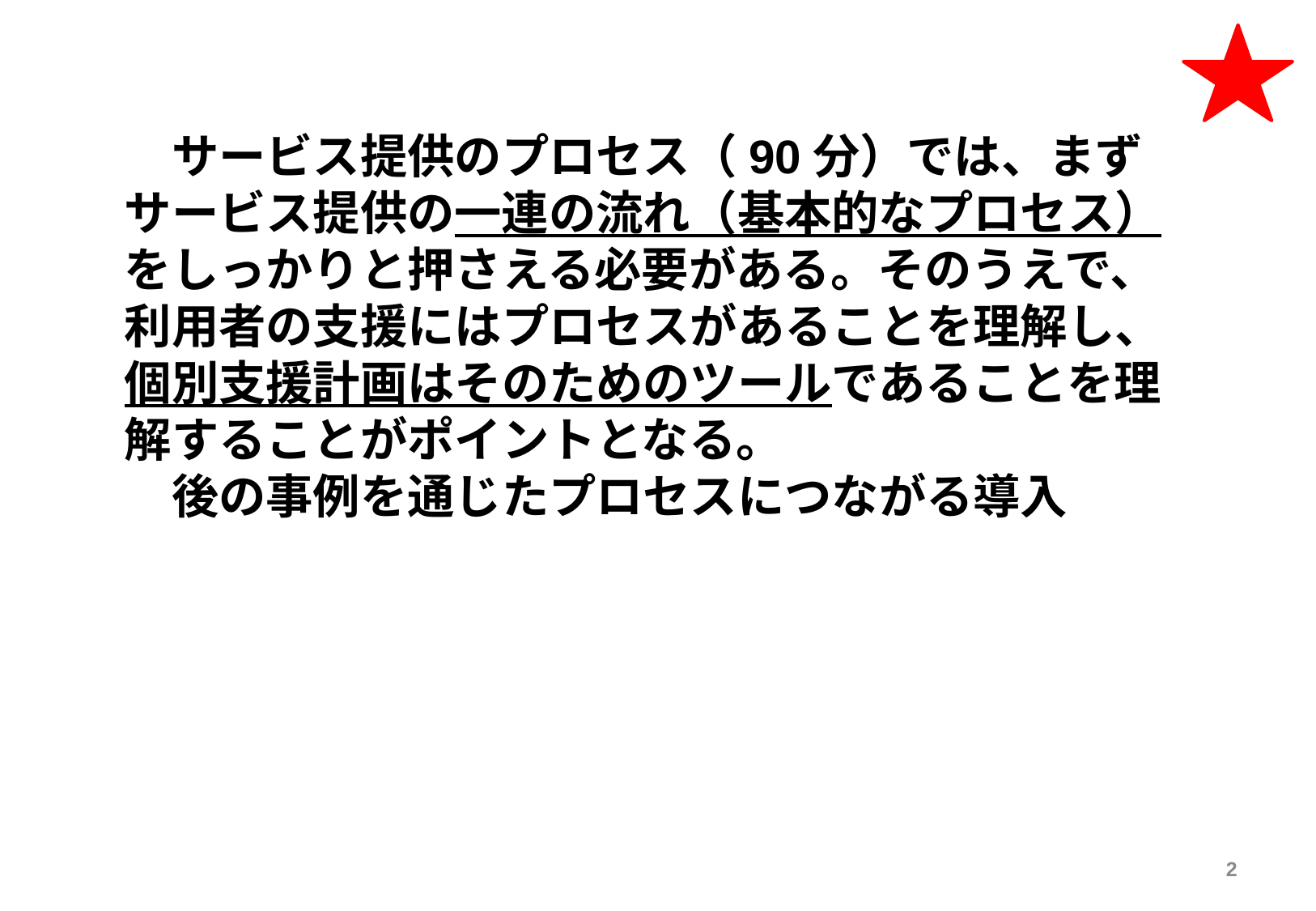

サービス提供のプロセス（90分）では、まずサービス提供の一連の流れ（基本的なプロセス）をしっかりと押さえる必要がある。そのうえで、利用者の支援にはプロセスがあることを理解し、個別支援計画はそのためのツールであることを理解することがポイントとなる。
　後の事例を通じたプロセスにつながる導入

2